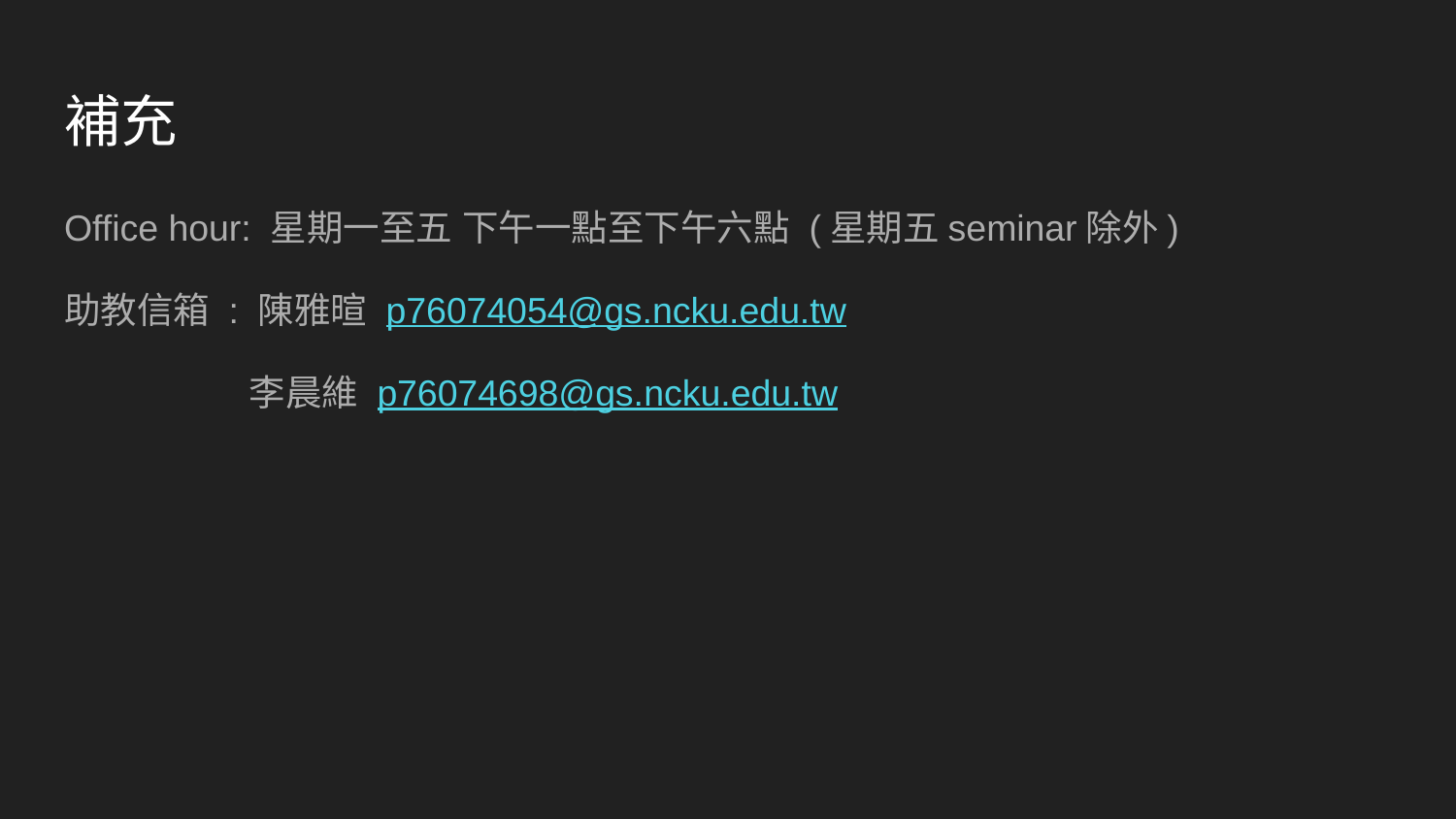

# 補充

Office hour: 星期一至五 下午一點至下午六點 (星期五seminar除外)
助教信箱 : 陳雅暄 p76074054@gs.ncku.edu.tw
   李晨維 p76074698@gs.ncku.edu.tw